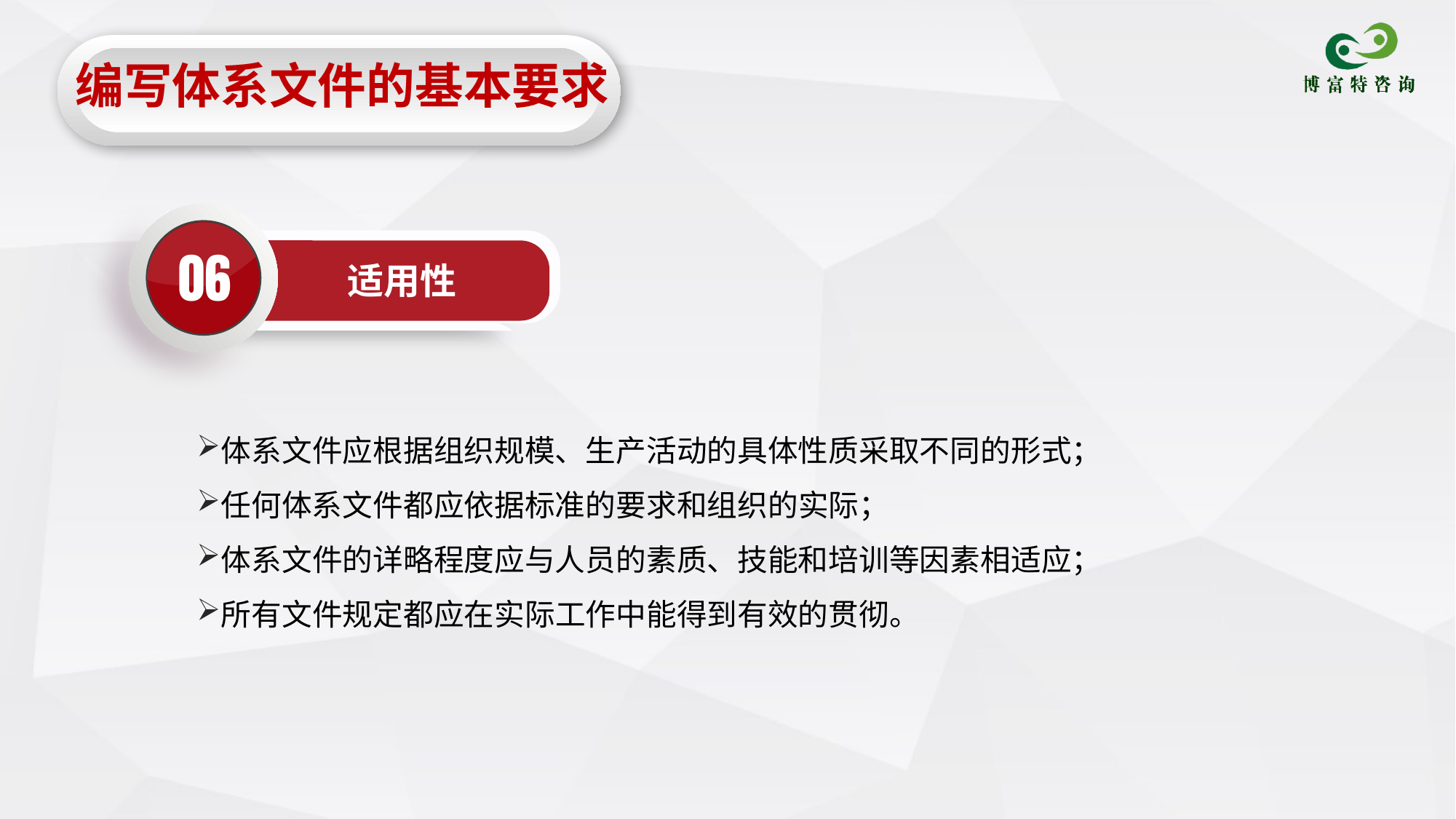

编写体系文件的基本要求

06

适用性
体系文件应根据组织规模、生产活动的具体性质采取不同的形式；
任何体系文件都应依据标准的要求和组织的实际；
体系文件的详略程度应与人员的素质、技能和培训等因素相适应；
所有文件规定都应在实际工作中能得到有效的贯彻。